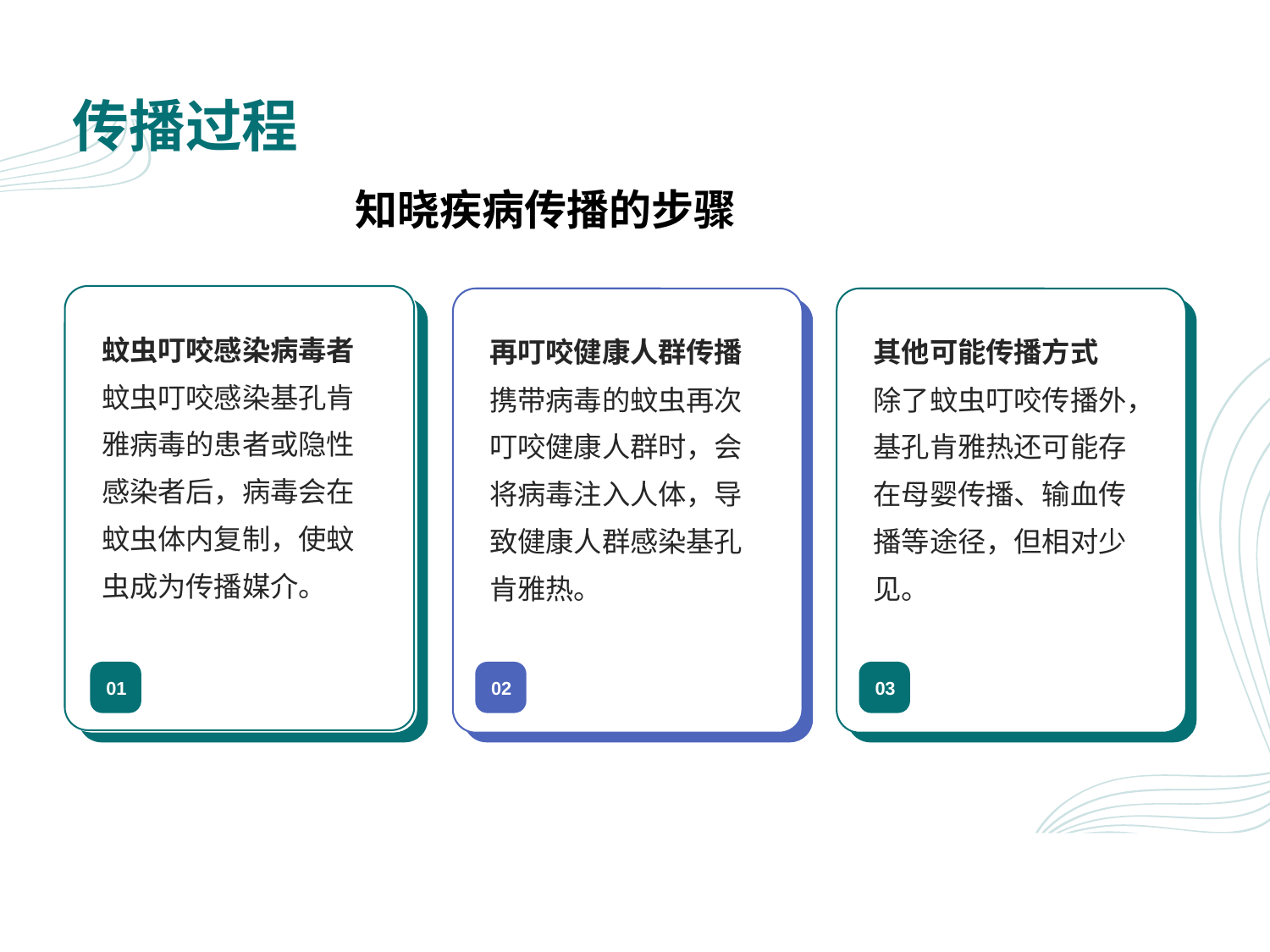

# 传播过程
知晓疾病传播的步骤
蚊虫叮咬感染病毒者
蚊虫叮咬感染基孔肯雅病毒的患者或隐性感染者后，病毒会在蚊虫体内复制，使蚊虫成为传播媒介。
再叮咬健康人群传播
携带病毒的蚊虫再次叮咬健康人群时，会将病毒注入人体，导致健康人群感染基孔肯雅热。
其他可能传播方式
除了蚊虫叮咬传播外，基孔肯雅热还可能存在母婴传播、输血传播等途径，但相对少见。

01
02
03